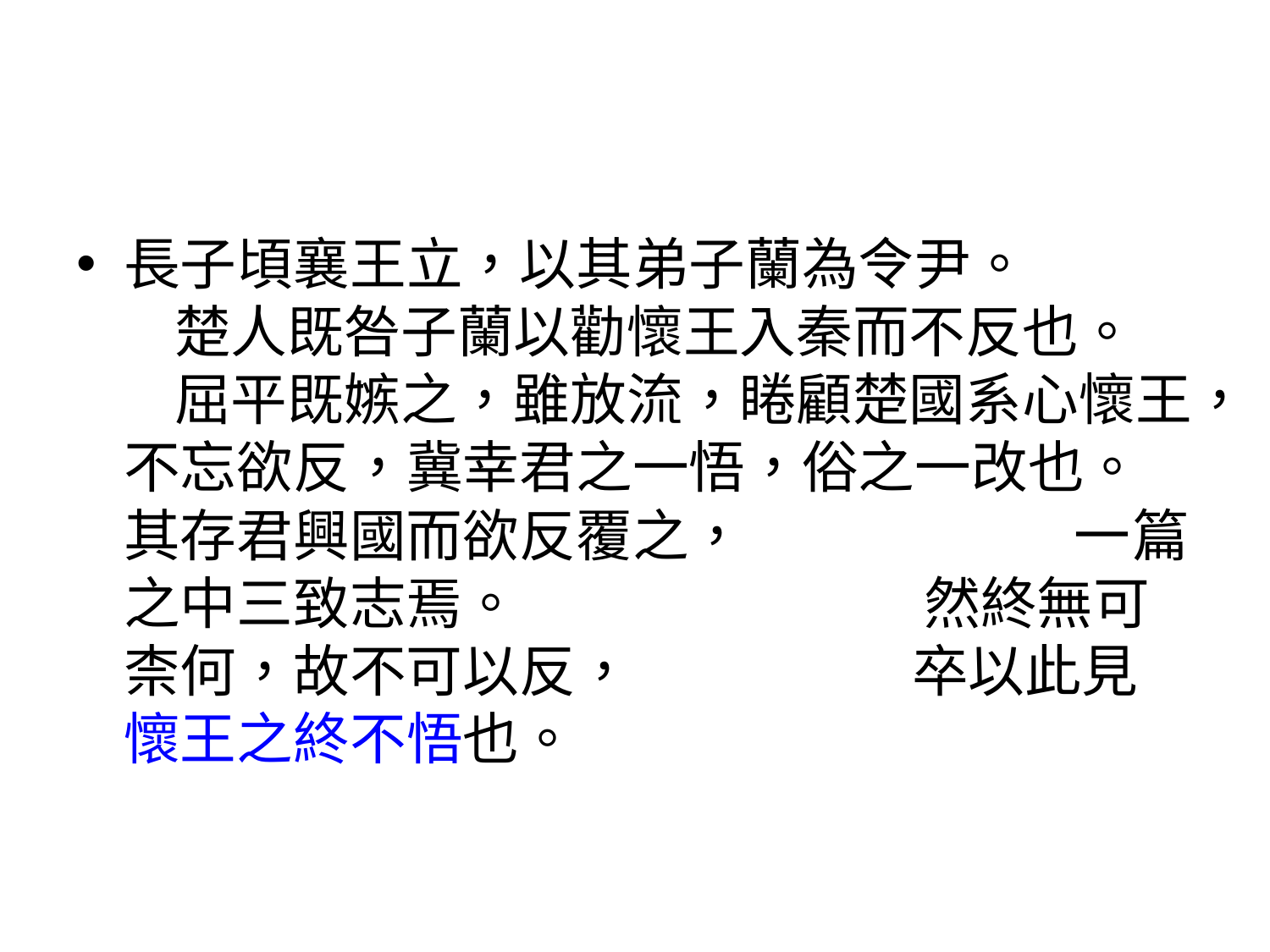

#
長子頃襄王立，以其弟子蘭為令尹。                  楚人既咎子蘭以勸懷王入秦而不反也。         屈平既嫉之，雖放流，睠顧楚國系心懷王，不忘欲反，冀幸君之一悟，俗之一改也。其存君興國而欲反覆之，                          一篇之中三致志焉。                                然終無可柰何，故不可以反，                      卒以此見懷王之終不悟也。